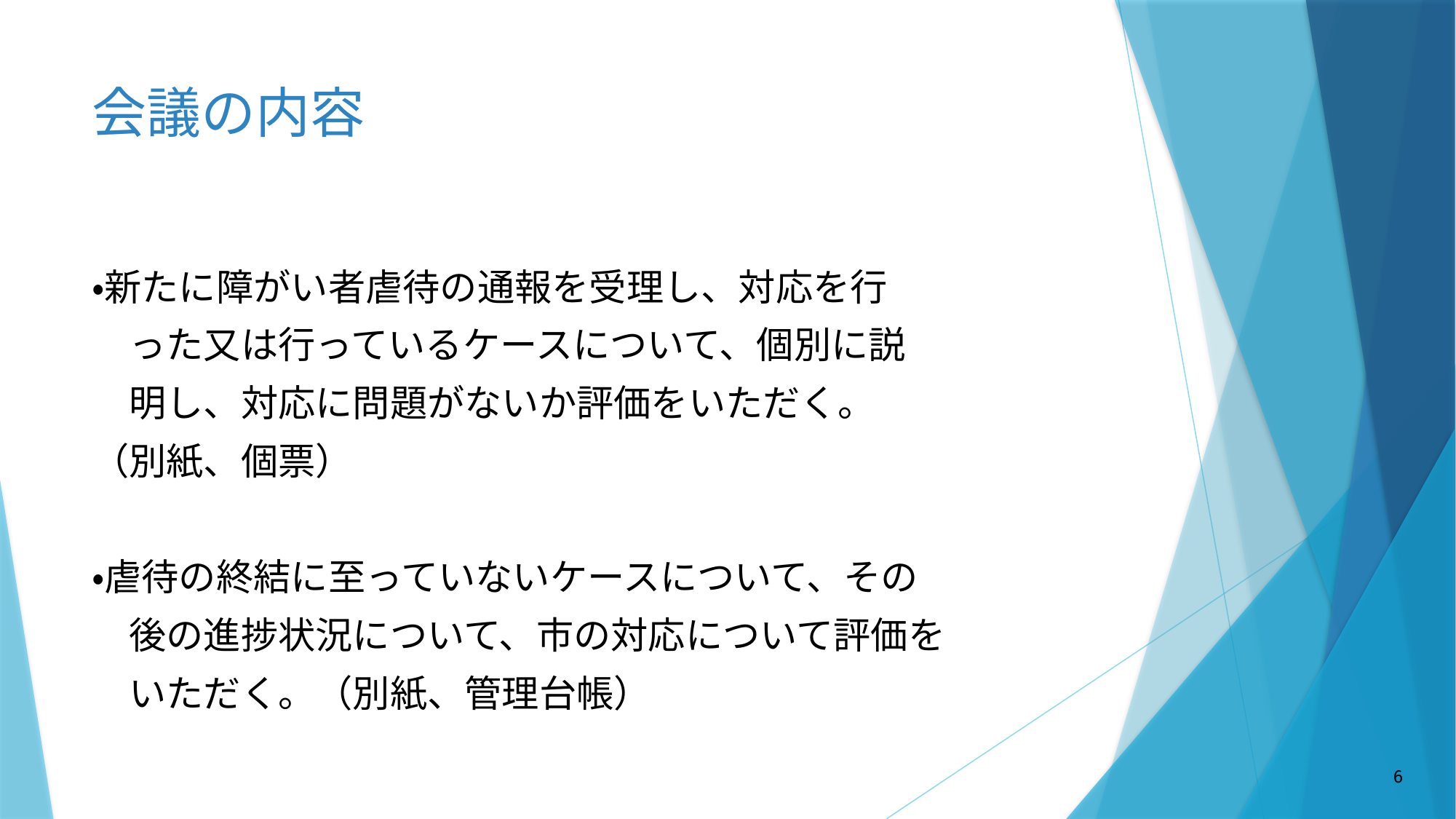

# 会議の内容
・新たに障がい者虐待の通報を受理し、対応を行
　った又は行っているケースについて、個別に説
　明し、対応に問題がないか評価をいただく。
（別紙、個票）

・虐待の終結に至っていないケースについて、その
　後の進捗状況について、市の対応について評価を
　いただく。（別紙、管理台帳）

6